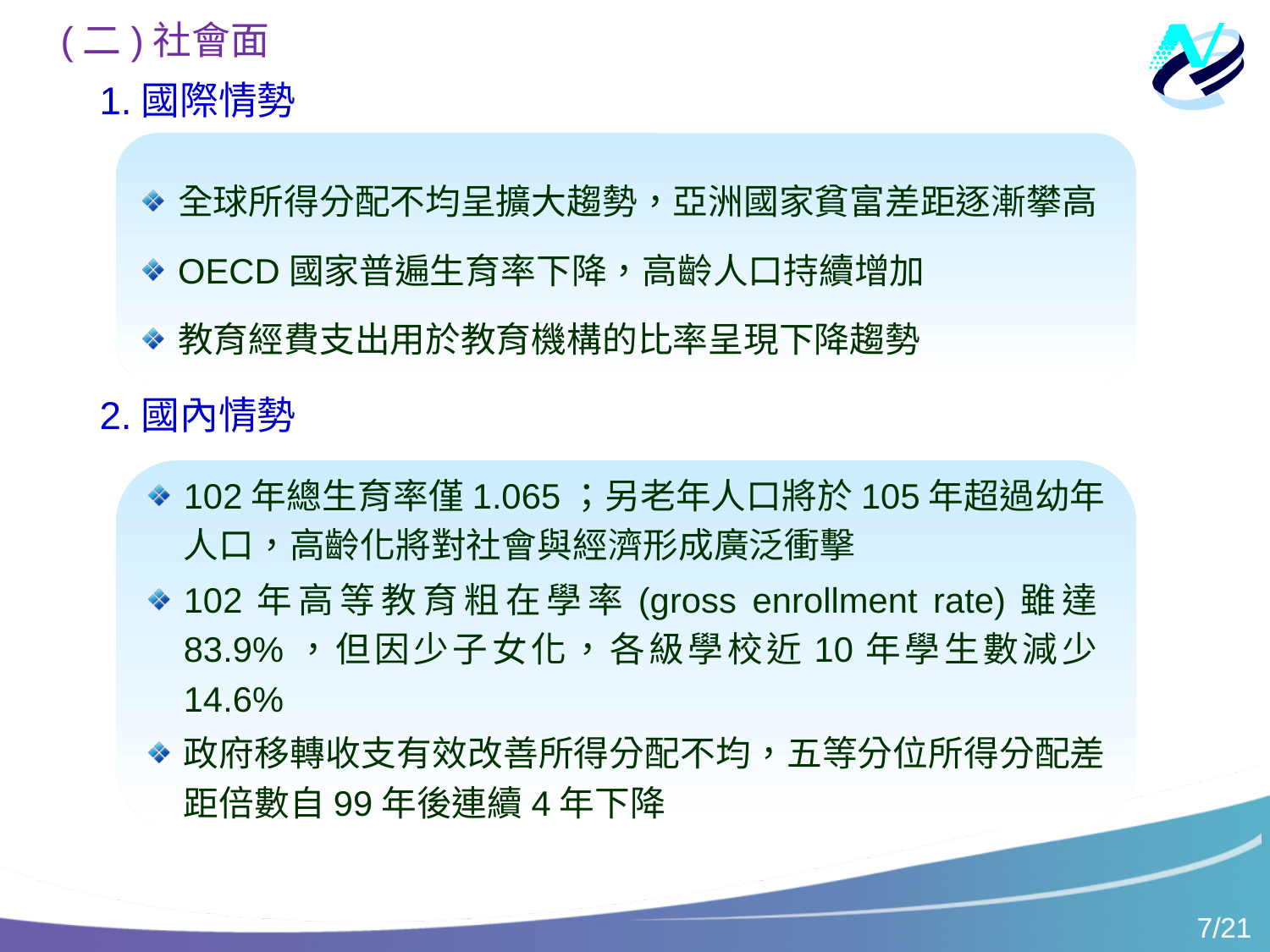

(二)社會面
　　1.國際情勢
全球所得分配不均呈擴大趨勢，亞洲國家貧富差距逐漸攀高
OECD國家普遍生育率下降，高齡人口持續增加
教育經費支出用於教育機構的比率呈現下降趨勢
　　2.國內情勢
102年總生育率僅1.065；另老年人口將於105年超過幼年人口，高齡化將對社會與經濟形成廣泛衝擊
102年高等教育粗在學率(gross enrollment rate)雖達83.9%，但因少子女化，各級學校近10年學生數減少14.6%
政府移轉收支有效改善所得分配不均，五等分位所得分配差距倍數自99年後連續4年下降